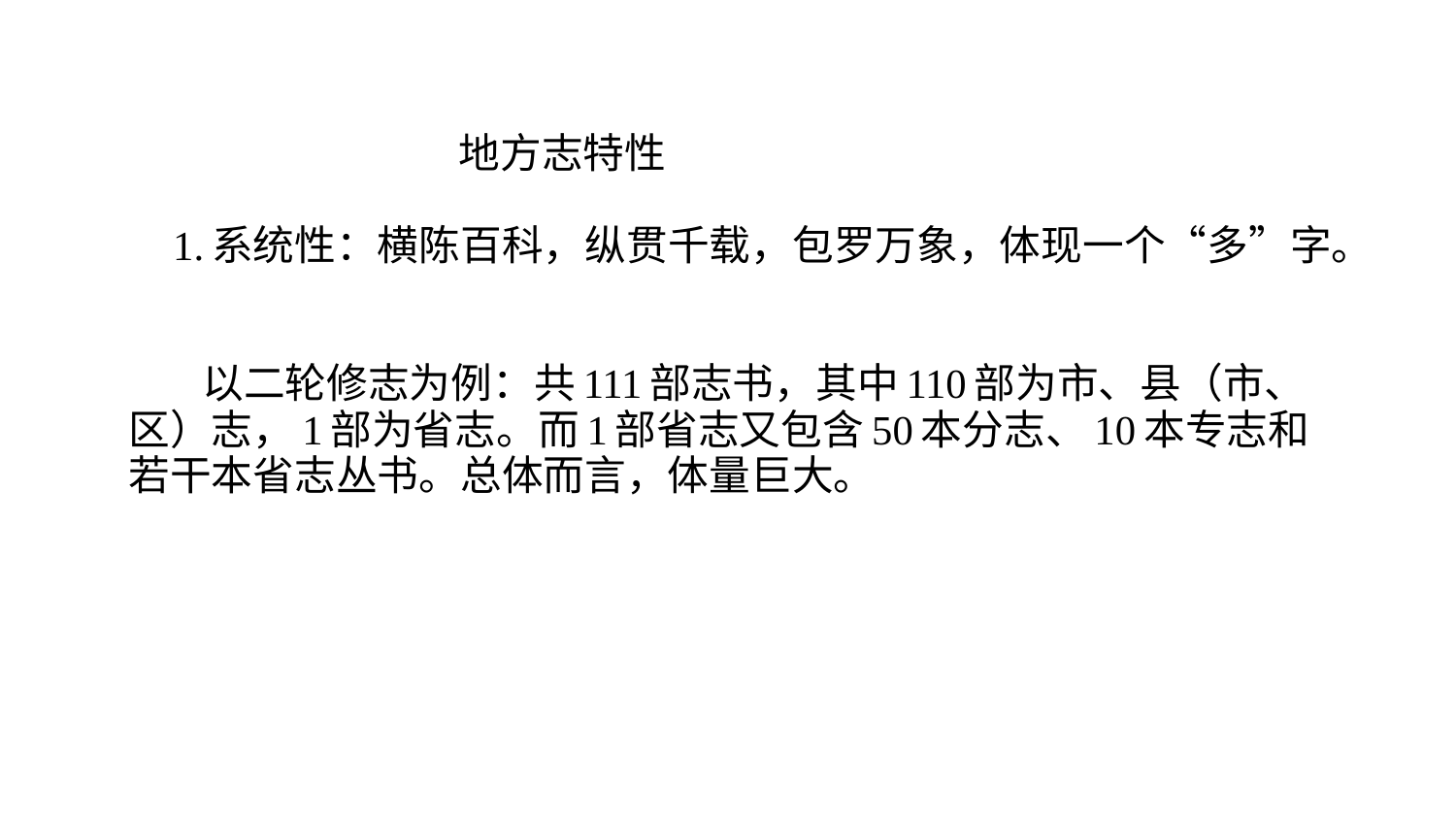

地方志特性
    1.系统性：横陈百科，纵贯千载，包罗万象，体现一个“多”字。
        以二轮修志为例：共111部志书，其中110部为市、县（市、区）志，1部为省志。而1部省志又包含50本分志、10本专志和若干本省志丛书。总体而言，体量巨大。